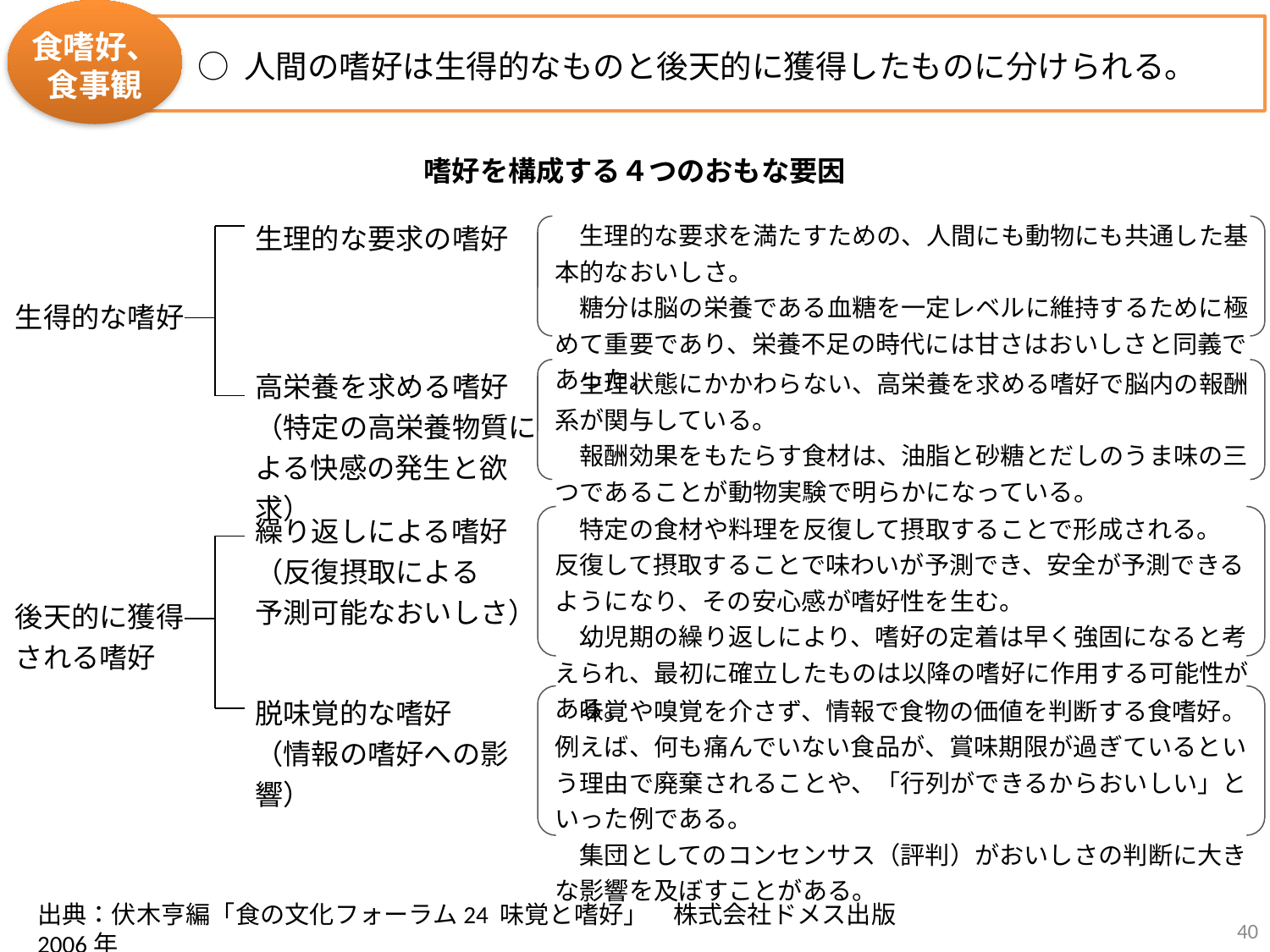

食嗜好、
食事観
○ 人間の嗜好は生得的なものと後天的に獲得したものに分けられる。
嗜好を構成する４つのおもな要因
| 生得的な嗜好 | 生理的な要求の嗜好 | 生理的な要求を満たすための、人間にも動物にも共通した基本的なおいしさ。 　糖分は脳の栄養である血糖を一定レベルに維持するために極めて重要であり、栄養不足の時代には甘さはおいしさと同義であった。 |
| --- | --- | --- |
|  | 高栄養を求める嗜好 （特定の高栄養物質に よる快感の発生と欲求） | 生理状態にかかわらない、高栄養を求める嗜好で脳内の報酬系が関与している。 　報酬効果をもたらす食材は、油脂と砂糖とだしのうま味の三つであることが動物実験で明らかになっている。 |
| 後天的に獲得 される嗜好 | 繰り返しによる嗜好 （反復摂取による 予測可能なおいしさ） | 特定の食材や料理を反復して摂取することで形成される。 反復して摂取することで味わいが予測でき、安全が予測できるようになり、その安心感が嗜好性を生む。 　幼児期の繰り返しにより、嗜好の定着は早く強固になると考えられ、最初に確立したものは以降の嗜好に作用する可能性がある。 |
|  | 脱味覚的な嗜好 （情報の嗜好への影響） | 味覚や嗅覚を介さず、情報で食物の価値を判断する食嗜好。例えば、何も痛んでいない食品が、賞味期限が過ぎているという理由で廃棄されることや、「行列ができるからおいしい」といった例である。 　集団としてのコンセンサス（評判）がおいしさの判断に大きな影響を及ぼすことがある。 |

出典：伏木亨編「食の文化フォーラム24 味覚と嗜好」　株式会社ドメス出版　2006年
40